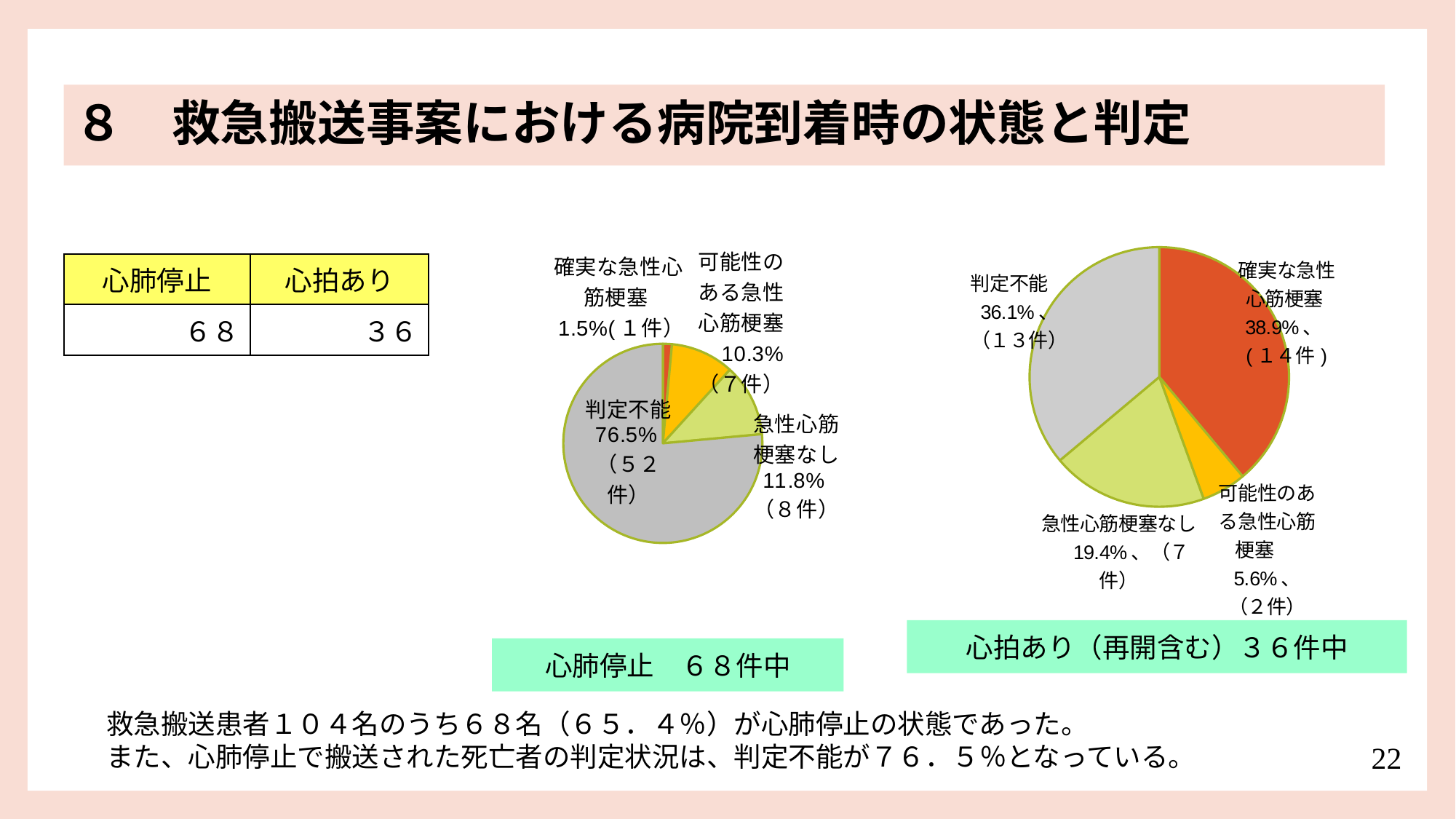

８　救急搬送事案における病院到着時の状態と判定

### Chart

| Category |
|---|

### Chart

| Category |  |
|---|---|
| 確実な急性心筋梗塞 | 14.0 |
| 可能性のある急性心筋梗塞 | 2.0 |
| 急性心筋梗塞なし | 7.0 |
| 判定不能 | 13.0 |

### Chart

| Category |  |
|---|---|
| 確実な急性心筋梗塞 | 1.0 |
| 可能性のある急性心筋梗塞 | 7.0 |
| 急性心筋梗塞なし | 8.0 |
| 判定不能 | 52.0 |
| 心肺停止 | 心拍あり |
| --- | --- |
| ６８ | ３６ |
心拍あり（再開含む）３６件中
心肺停止　６８件中
　救急搬送患者１０４名のうち６８名（６５．４％）が心肺停止の状態であった。
　また、心肺停止で搬送された死亡者の判定状況は、判定不能が７６．５％となっている。
22